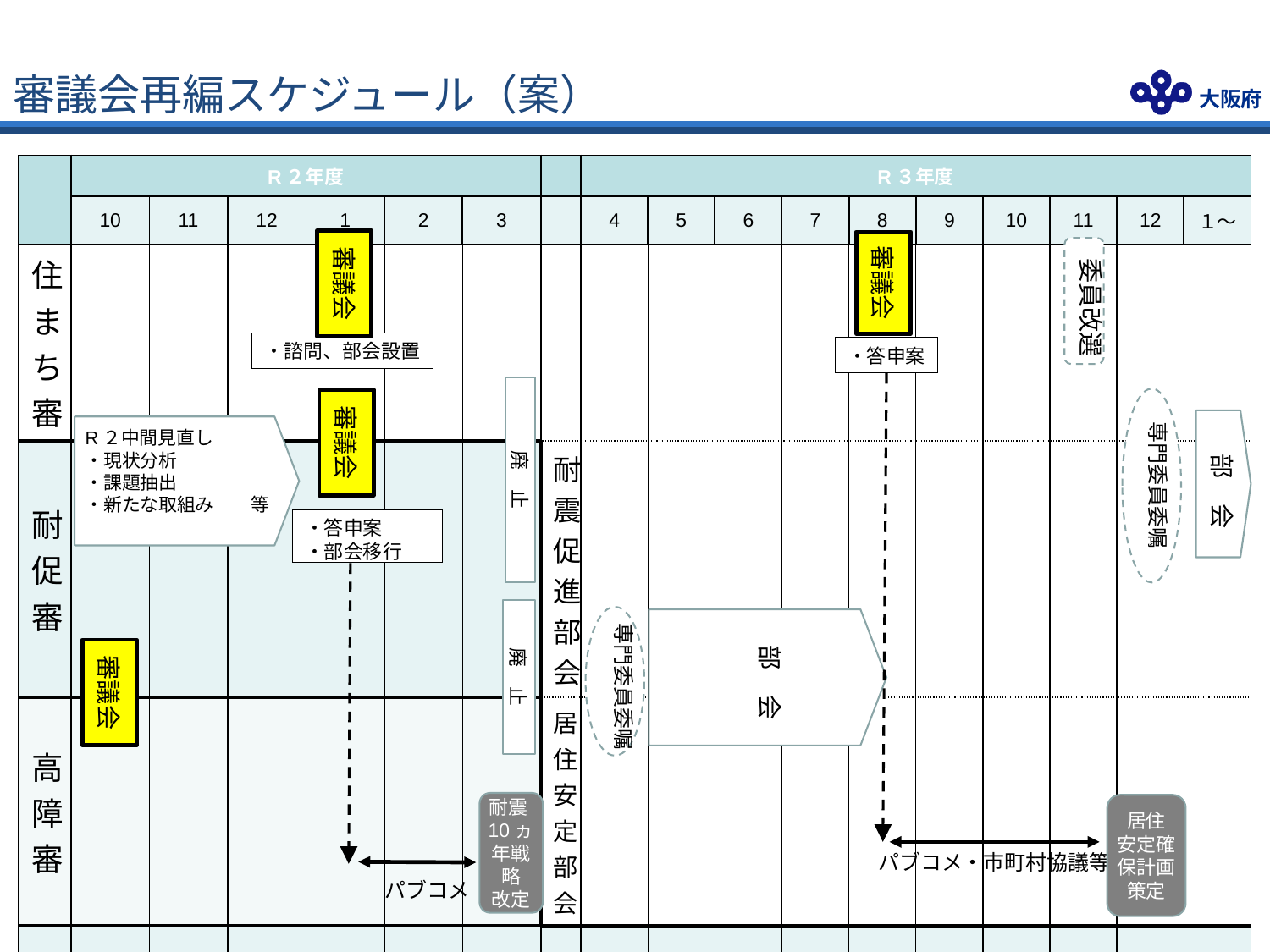

# 審議会再編スケジュール（案）
|  | R２年度 |  |  |  |  |  |  | R３年度 |  |  |  |  |  |  |  |  |  |
| --- | --- | --- | --- | --- | --- | --- | --- | --- | --- | --- | --- | --- | --- | --- | --- | --- | --- |
|  | 10 | 11 | 12 | 1 | 2 | 3 |  | 4 | 5 | 6 | 7 | 8 | 9 | 10 | 11 | 12 | １～ |
| 住まち審 |  |  |  |  |  |  |  |  |  |  |  |  |  |  |  |  |  |
| 耐促審 |  |  |  |  |  |  | 耐震促進部会 |  |  |  |  |  |  |  |  |  |  |
| 高障審 |  |  |  |  |  |  | 居住安定部会 |  |  |  |  |  |  |  |  |  |  |
| 府 |  |  |  |  |  |  |  |  |  |  |  |  |  |  |  |  |  |
審議会
審議会

委員改選
・諮問、部会設置
・答申案
廃　止

審議会
専門委員委嘱

R２中間見直し
・現状分析
・課題抽出
・新たな取組み　　等
部　会
・答申案
・部会移行
廃　止

専門委員委嘱
部　会
審議会
耐震10ヵ年戦略
改定
居住
安定確保計画策定
パブコメ・市町村協議等
パブコメ
2